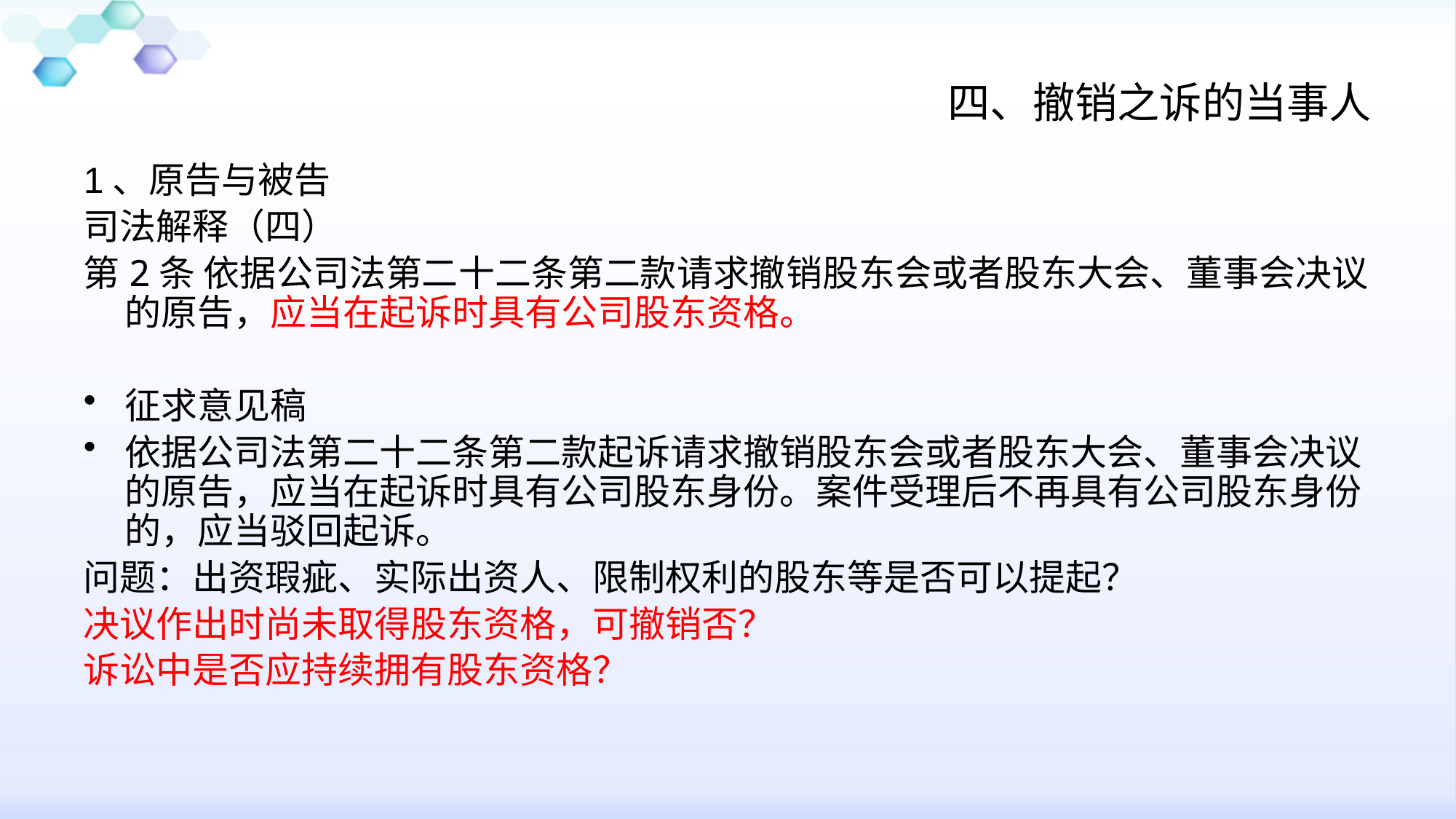

# 四、撤销之诉的当事人
1、原告与被告
司法解释（四）
第2条 依据公司法第二十二条第二款请求撤销股东会或者股东大会、董事会决议的原告，应当在起诉时具有公司股东资格。

征求意见稿
依据公司法第二十二条第二款起诉请求撤销股东会或者股东大会、董事会决议的原告，应当在起诉时具有公司股东身份。案件受理后不再具有公司股东身份的，应当驳回起诉。
问题：出资瑕疵、实际出资人、限制权利的股东等是否可以提起？
决议作出时尚未取得股东资格，可撤销否？
诉讼中是否应持续拥有股东资格？